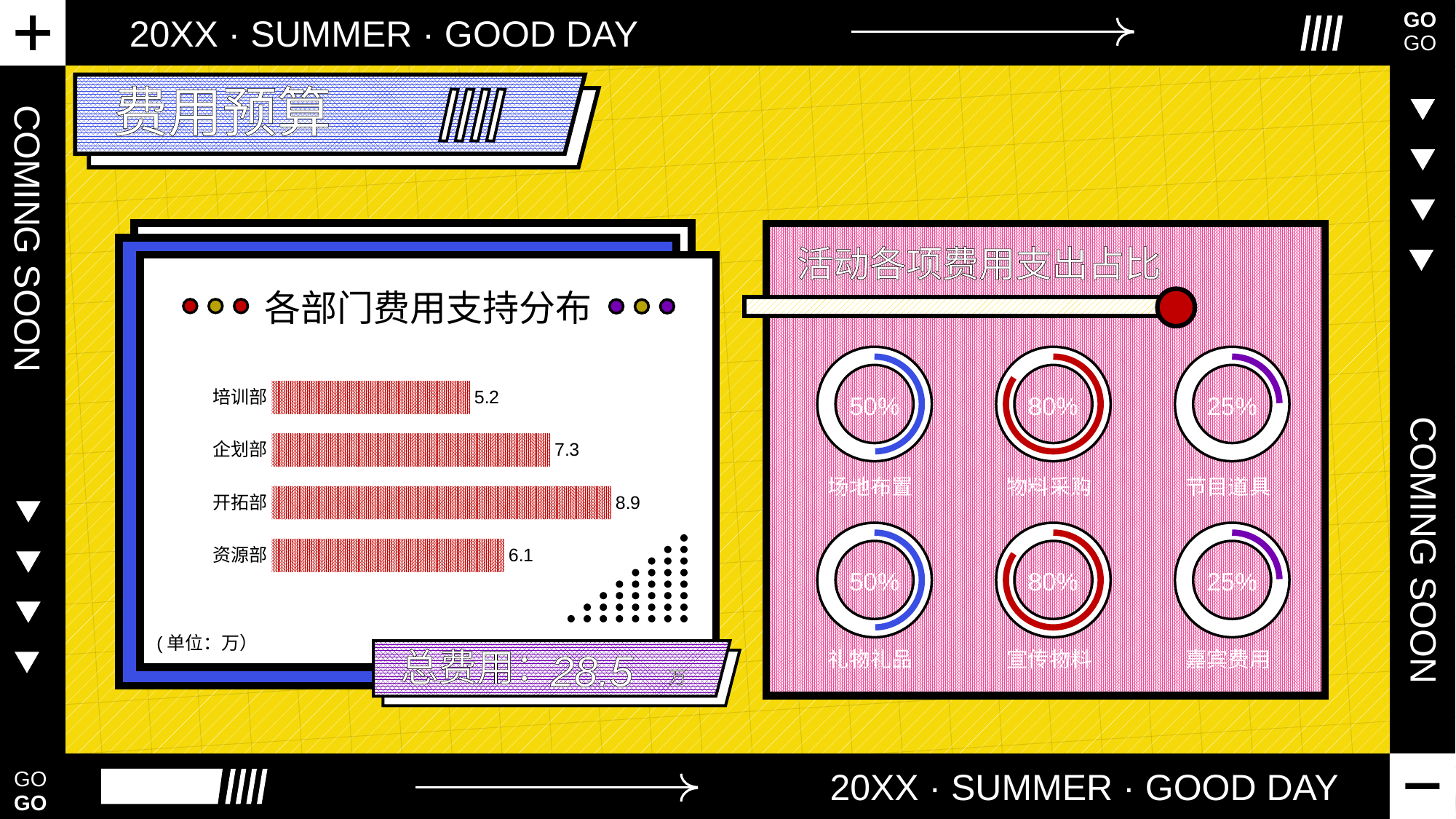

费用预算

活动各项费用支出占比

各部门费用支持分布

### Chart

| Category | 费用 |
|---|---|
| 培训部 | 5.2 |
| 企划部 | 7.3 |
| 开拓部 | 8.9 |
| 资源部 | 6.1 |
50%
80%
25%
场地布置
物料采购
节目道具

50%
80%
25%
(单位：万）
总费用：
28.5
礼物礼品
宣传物料
嘉宾费用

万